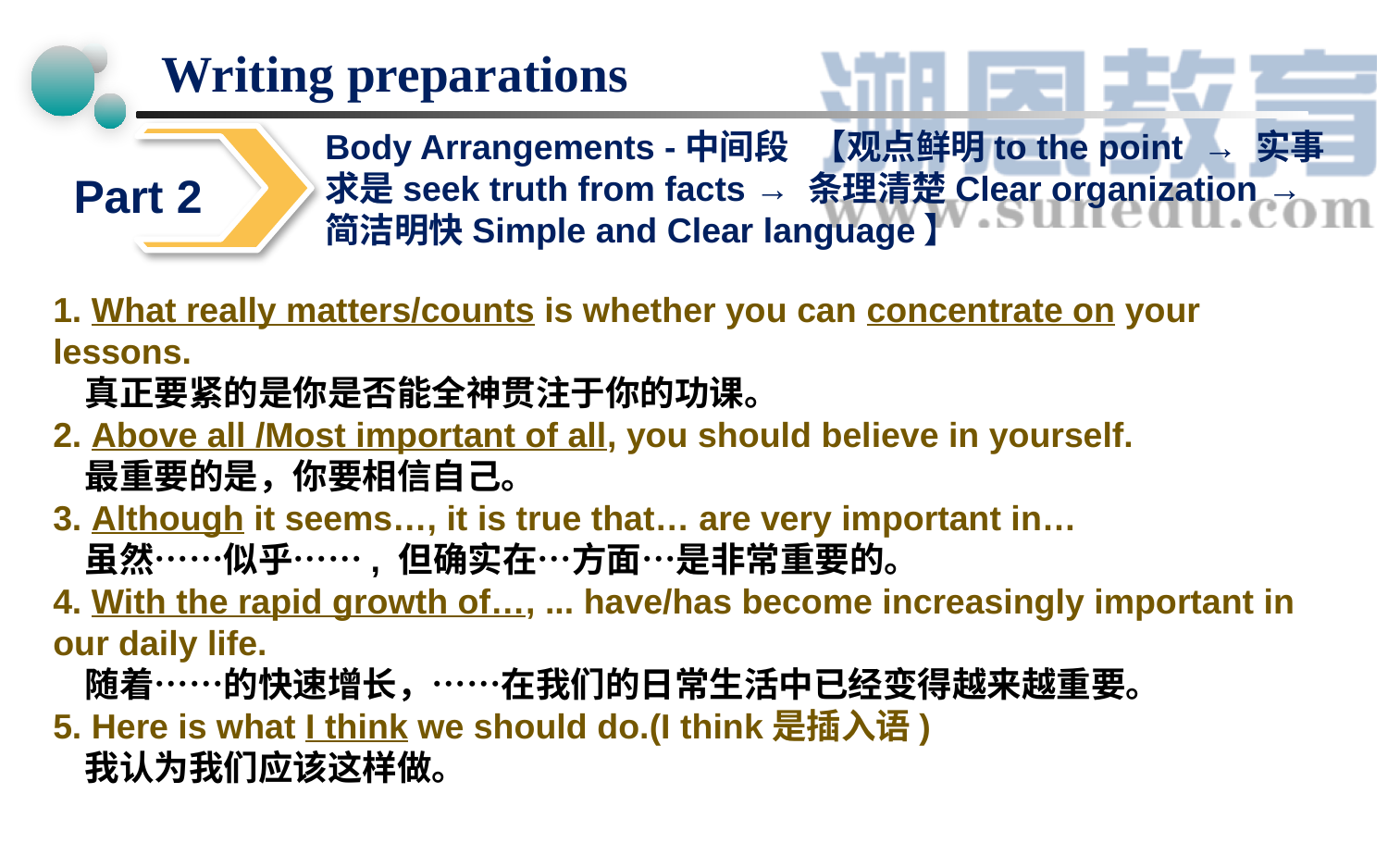

# Writing preparations

Body Arrangements -中间段   【观点鲜明to the point  → 实事求是seek truth from facts → 条理清楚Clear organization → 简洁明快Simple and Clear language】

Part 2
1. What really matters/counts is whether you can concentrate on your lessons.
   真正要紧的是你是否能全神贯注于你的功课。
2. Above all /Most important of all, you should believe in yourself.
   最重要的是，你要相信自己。
3. Although it seems…, it is true that… are very important in…
   虽然……似乎……, 但确实在…方面…是非常重要的。
4. With the rapid growth of…, ... have/has become increasingly important in our daily life.
   随着……的快速增长，……在我们的日常生活中已经变得越来越重要。
5. Here is what I think we should do.(I think是插入语)
   我认为我们应该这样做。